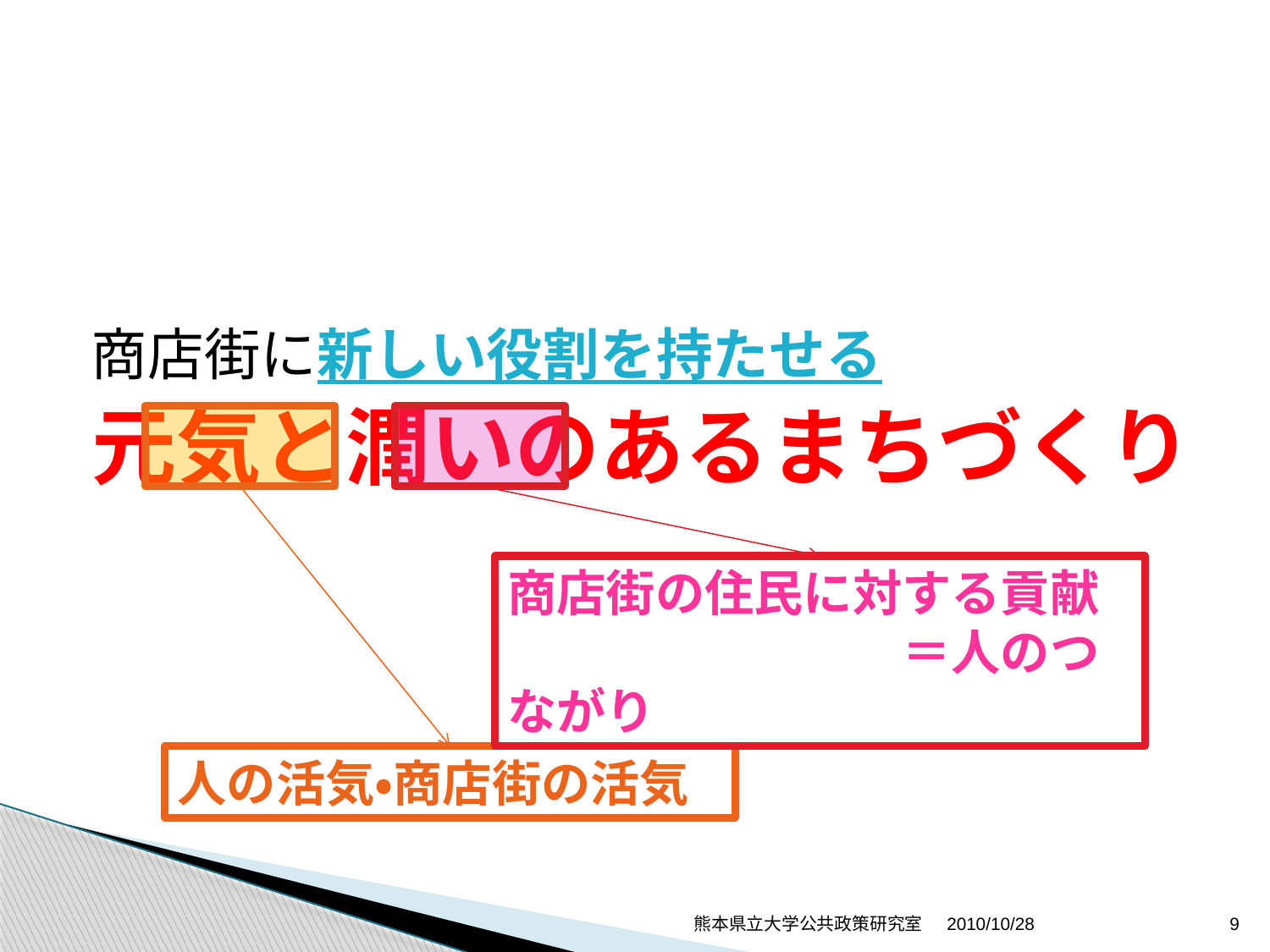

商店街に新しい役割を持たせる
元気と潤いのあるまちづくり

人の活気・商店街の活気

商店街の住民に対する貢献
　　　　　　　　＝人のつながり
熊本県立大学公共政策研究室
2010/10/28
9